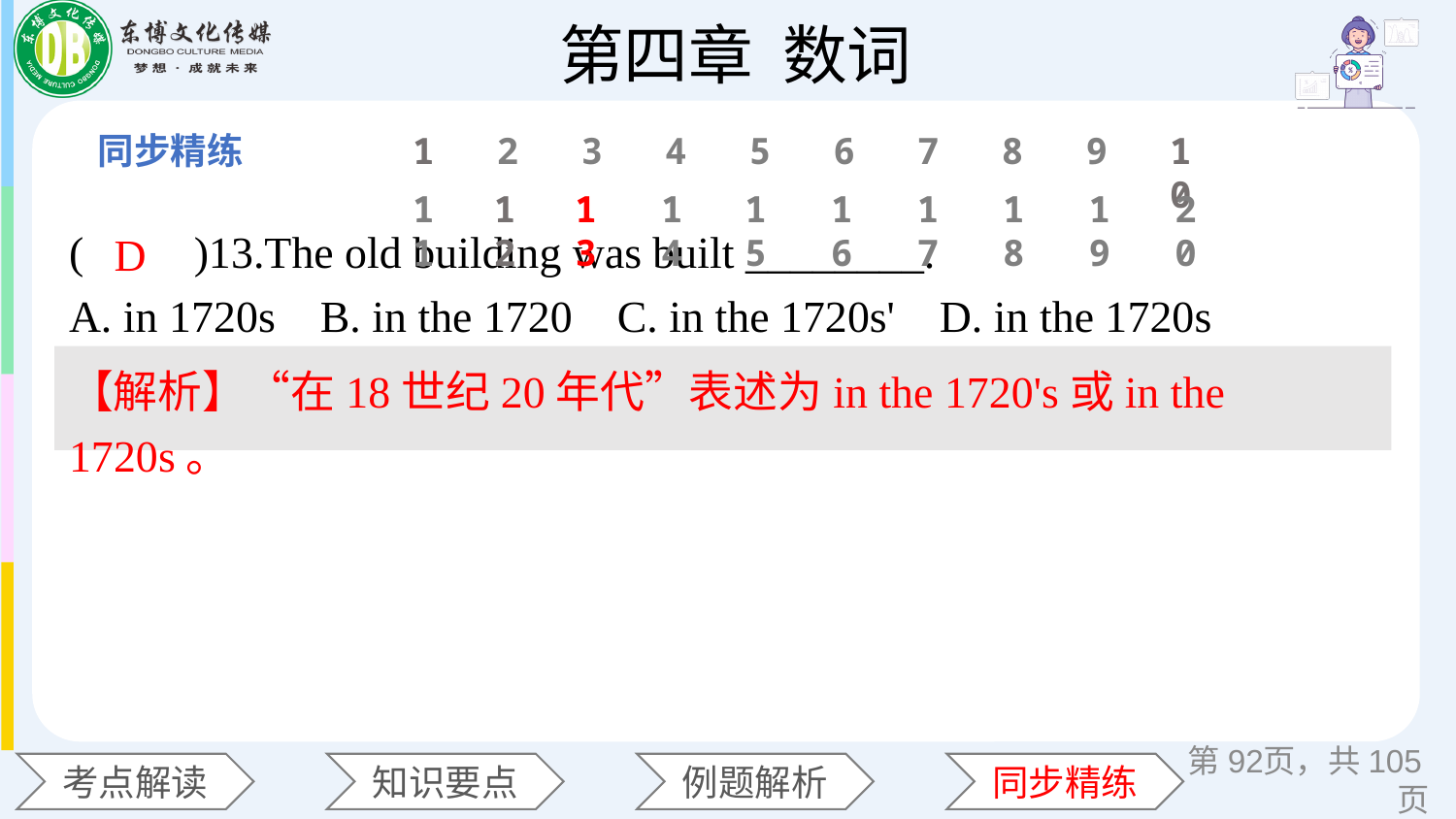

1
2
3
4
5
6
7
8
9
10
11
12
13
14
15
16
17
18
19
20
(　　)13.The old building was built ________.
A. in 1720s    B. in the 1720    C. in the 1720s'    D. in the 1720s
D
【解析】“在18世纪20年代”表述为in the 1720's或in the 1720s。
第92页，共105页